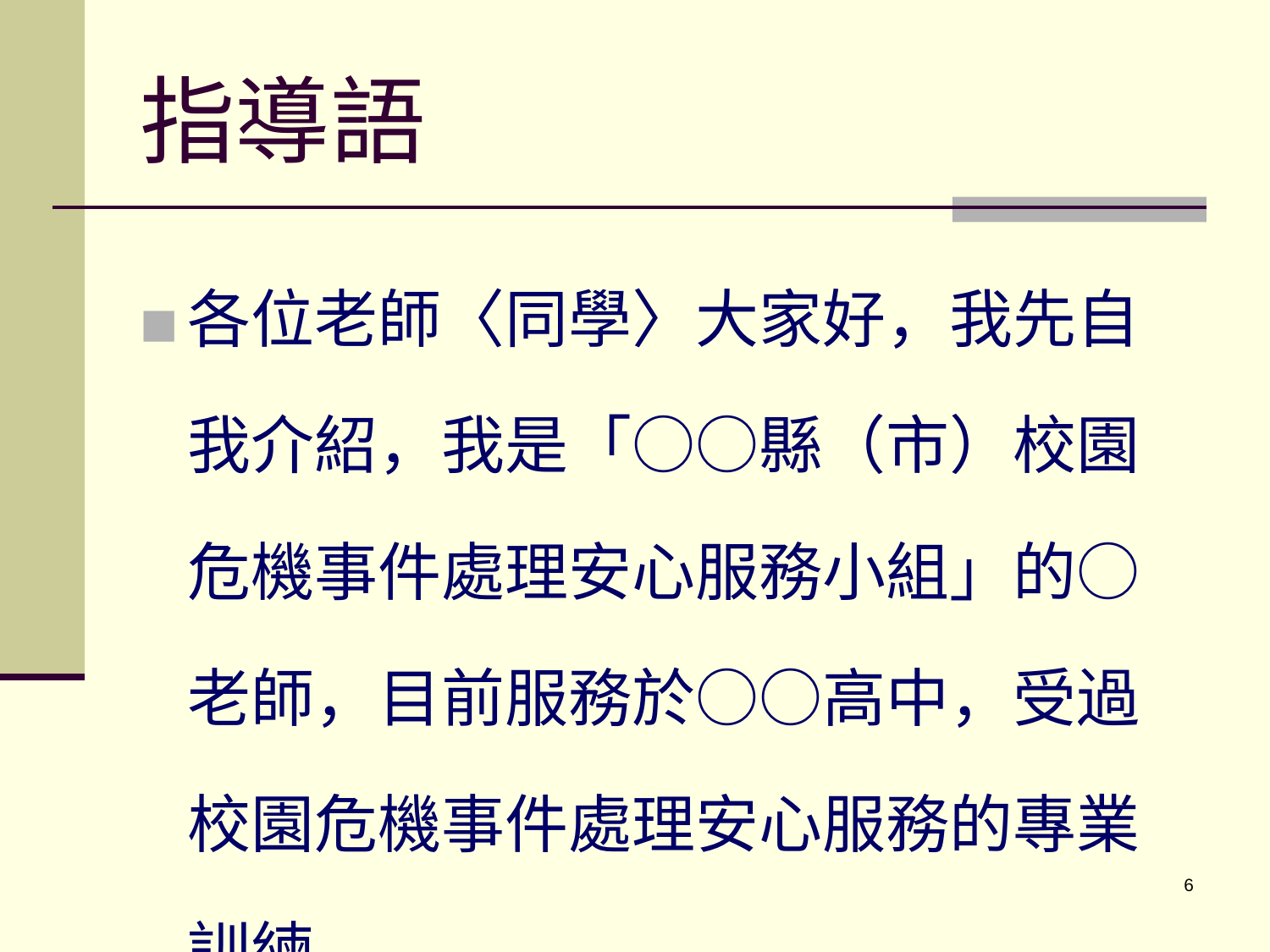

# 指導語
各位老師〈同學〉大家好，我先自我介紹，我是「○○縣（市）校園危機事件處理安心服務小組」的○老師，目前服務於○○高中，受過校園危機事件處理安心服務的專業訓練。

6